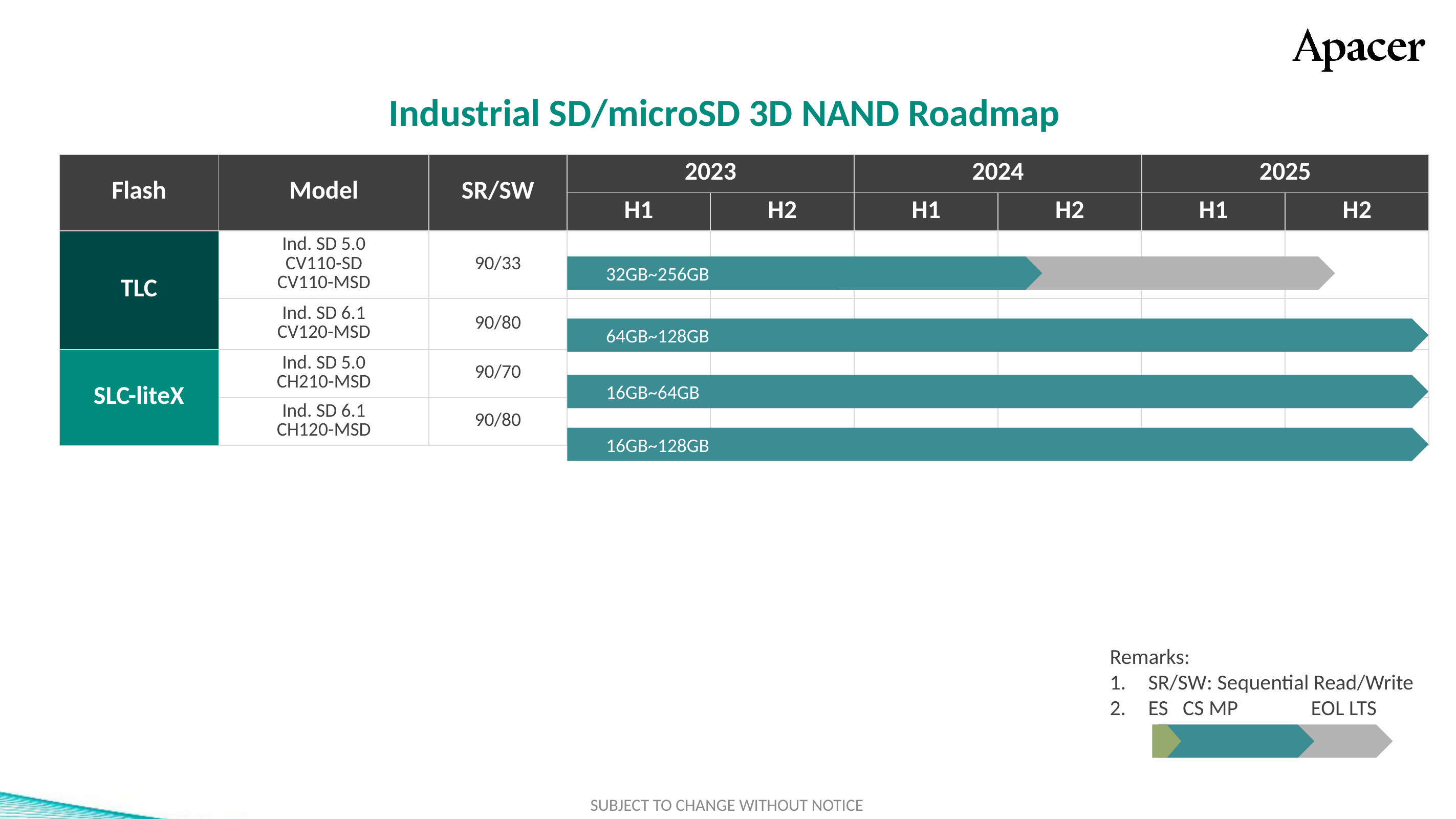

Industrial SD/microSD 3D NAND Roadmap
| Flash | Model | SR/SW | 2023 |  | 2024 |  | 2025 |  |
| --- | --- | --- | --- | --- | --- | --- | --- | --- |
|  |  |  | H1 | H2 | H1 | H2 | H1 | H2 |
| TLC | Ind. SD 5.0 CV110-SD CV110-MSD | 90/33 |  |  |  |  |  |  |
|  | Ind. SD 6.1 CV120-MSD | 90/80 |  |  |  |  |  |  |
| SLC-liteX | Ind. SD 5.0 CH210-MSD | 90/70 |  |  |  |  |  |  |
|  | Ind. SD 6.1 CH120-MSD | 90/80 |  |  |  |  |  |  |
標準色
附屬
配色
3D TLC
2D MLC
SLC-lite
SLC
類工

SLC-liteX

  32GB~256GB

  64GB~128GB
  16GB~64GB
  16GB~128GB
Remarks:
SR/SW: Sequential Read/Write
ES   CS MP               EOL LTS